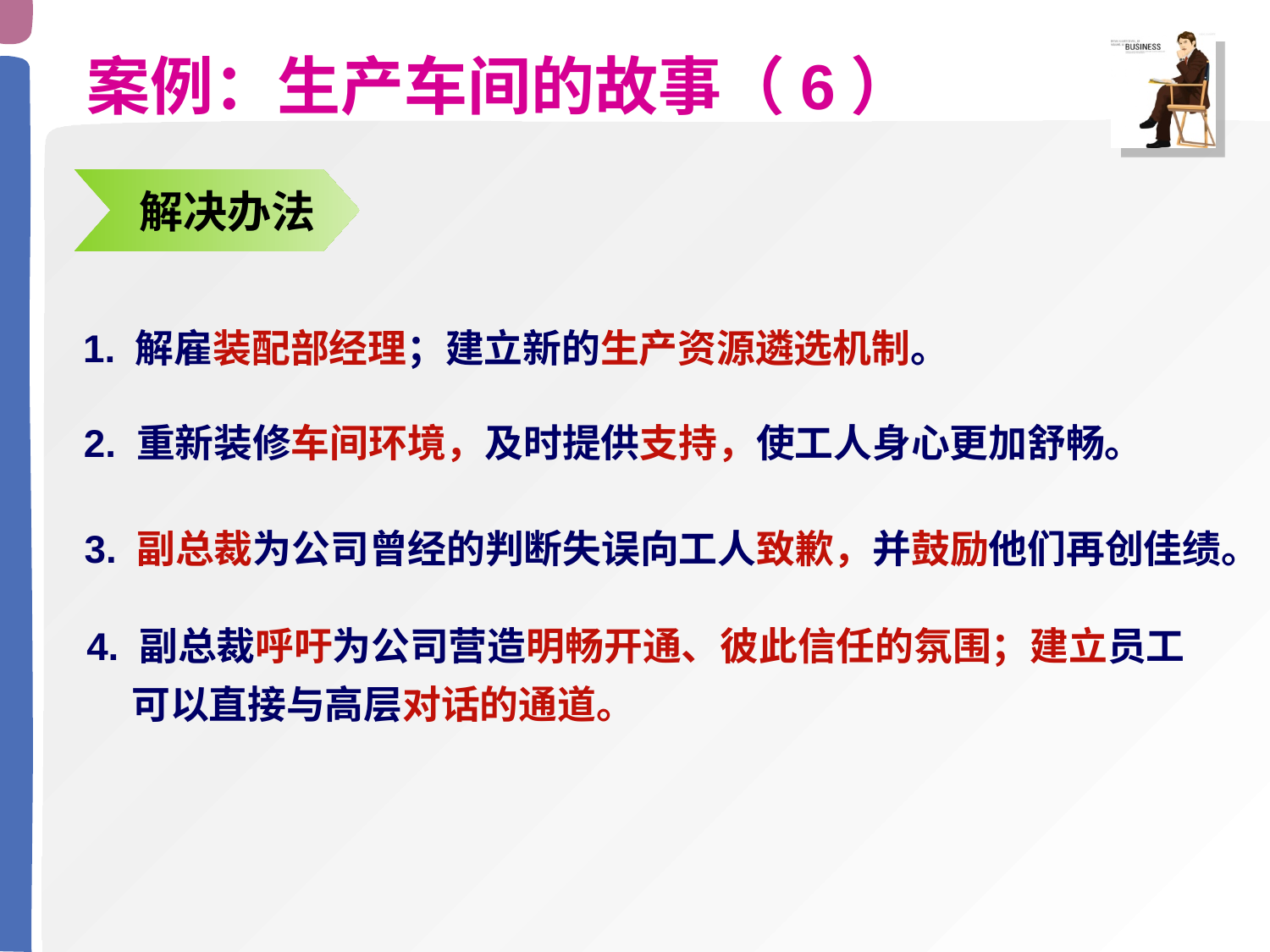

案例：生产车间的故事（6）
     解决办法
1. 解雇装配部经理；建立新的生产资源遴选机制。
2. 重新装修车间环境，及时提供支持，使工人身心更加舒畅。
3. 副总裁为公司曾经的判断失误向工人致歉，并鼓励他们再创佳绩。
4. 副总裁呼吁为公司营造明畅开通、彼此信任的氛围；建立员工
    可以直接与高层对话的通道。